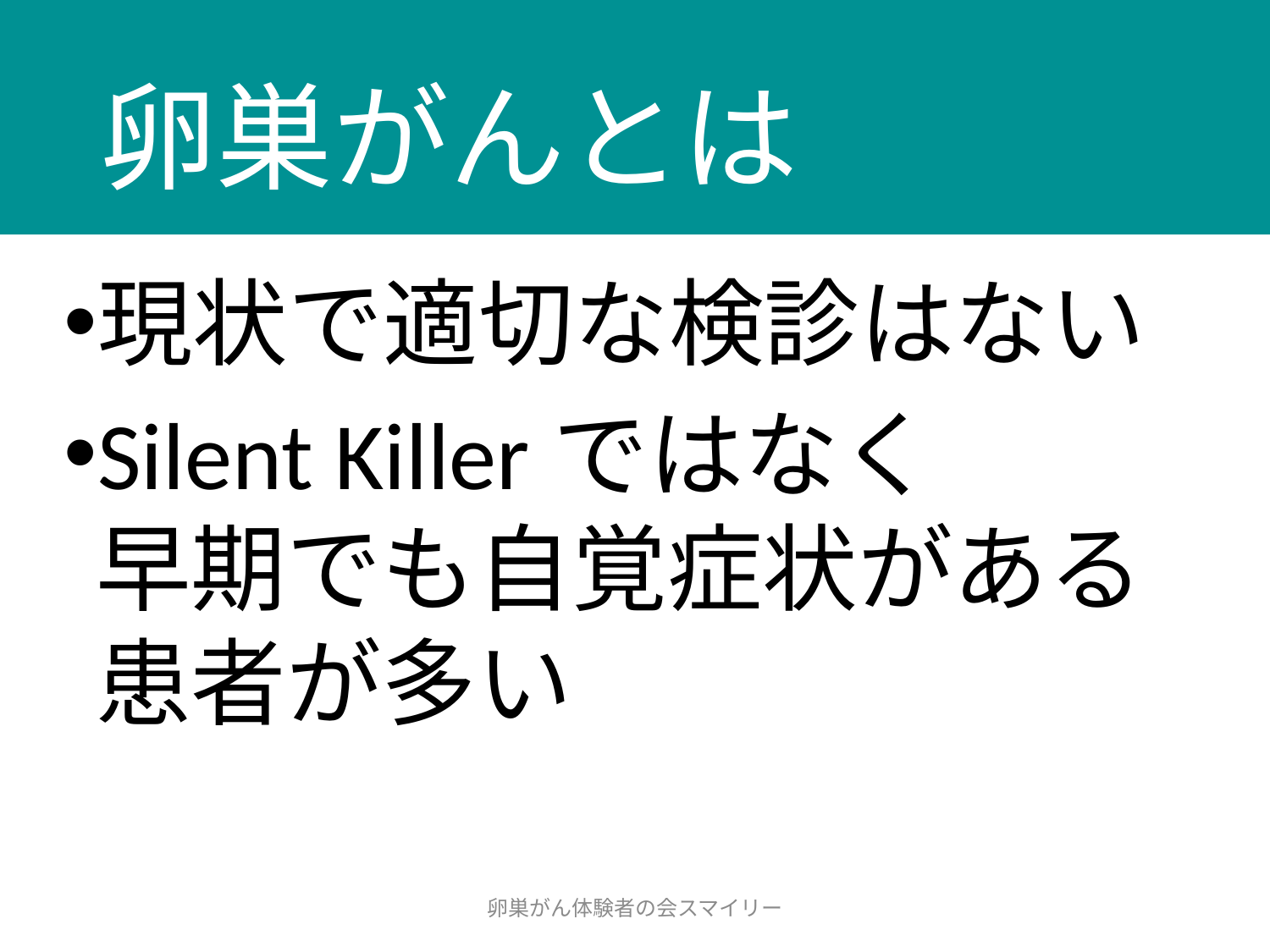

# 卵巣がんとは
現状で適切な検診はない
Silent Killerではなく
早期でも自覚症状がある
患者が多い
卵巣がん体験者の会スマイリー